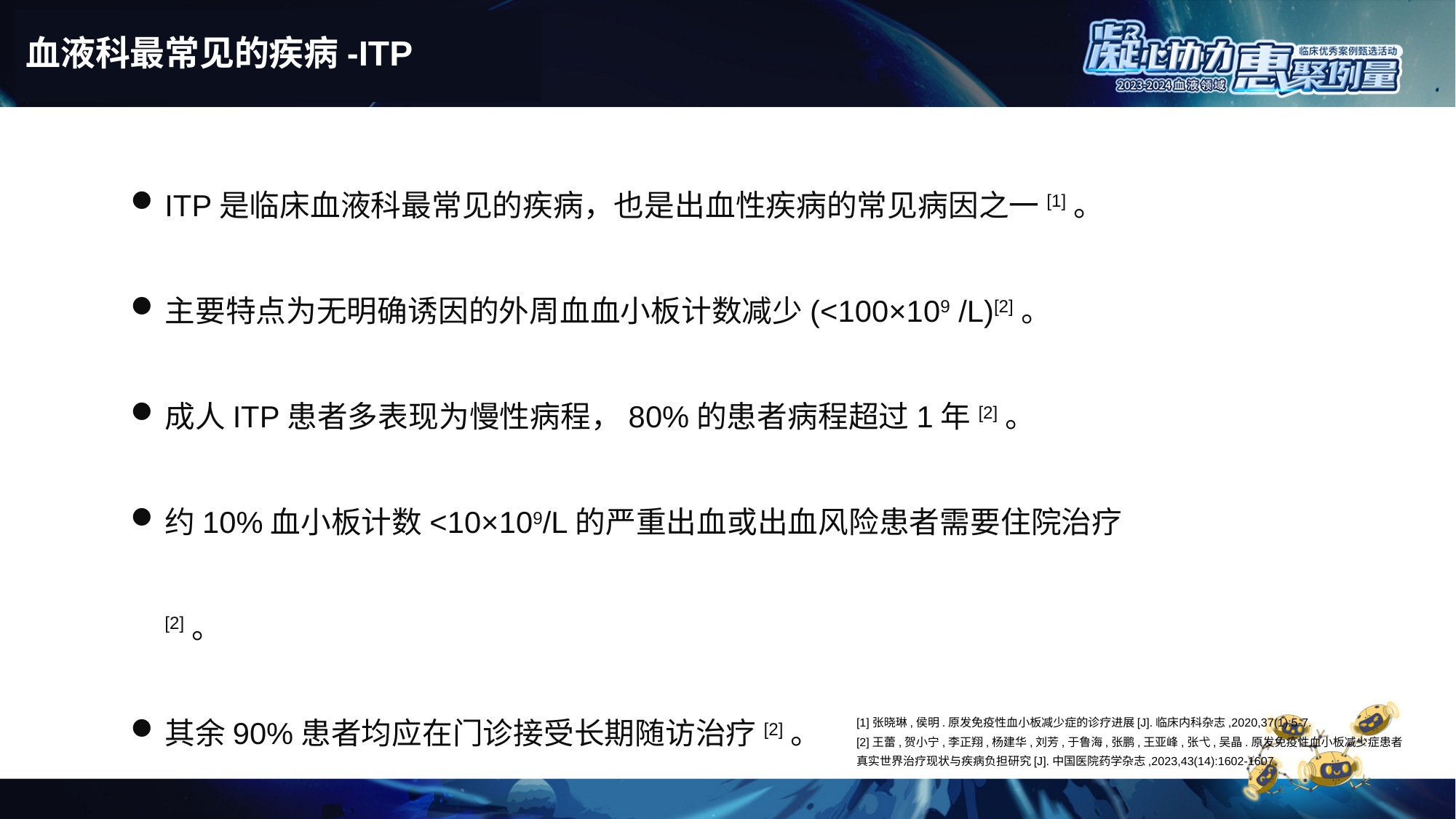

# 血液科最常见的疾病-ITP
ITP是临床血液科最常见的疾病，也是出血性疾病的常见病因之一[1]。
主要特点为无明确诱因的外周血血小板计数减少(<100×109 /L)[2]。
成人ITP患者多表现为慢性病程，80%的患者病程超过1年[2]。
约10%血小板计数<10×109/L的严重出血或出血风险患者需要住院治疗[2]。
其余90%患者均应在门诊接受长期随访治疗[2]。
[1]张晓琳,侯明.原发免疫性血小板减少症的诊疗进展[J].临床内科杂志,2020,37(1):5-7.
[2]王蕾,贺小宁,李正翔,杨建华,刘芳,于鲁海,张鹏,王亚峰,张弋,吴晶.原发免疫性血小板减少症患者真实世界治疗现状与疾病负担研究[J].中国医院药学杂志,2023,43(14):1602-1607.